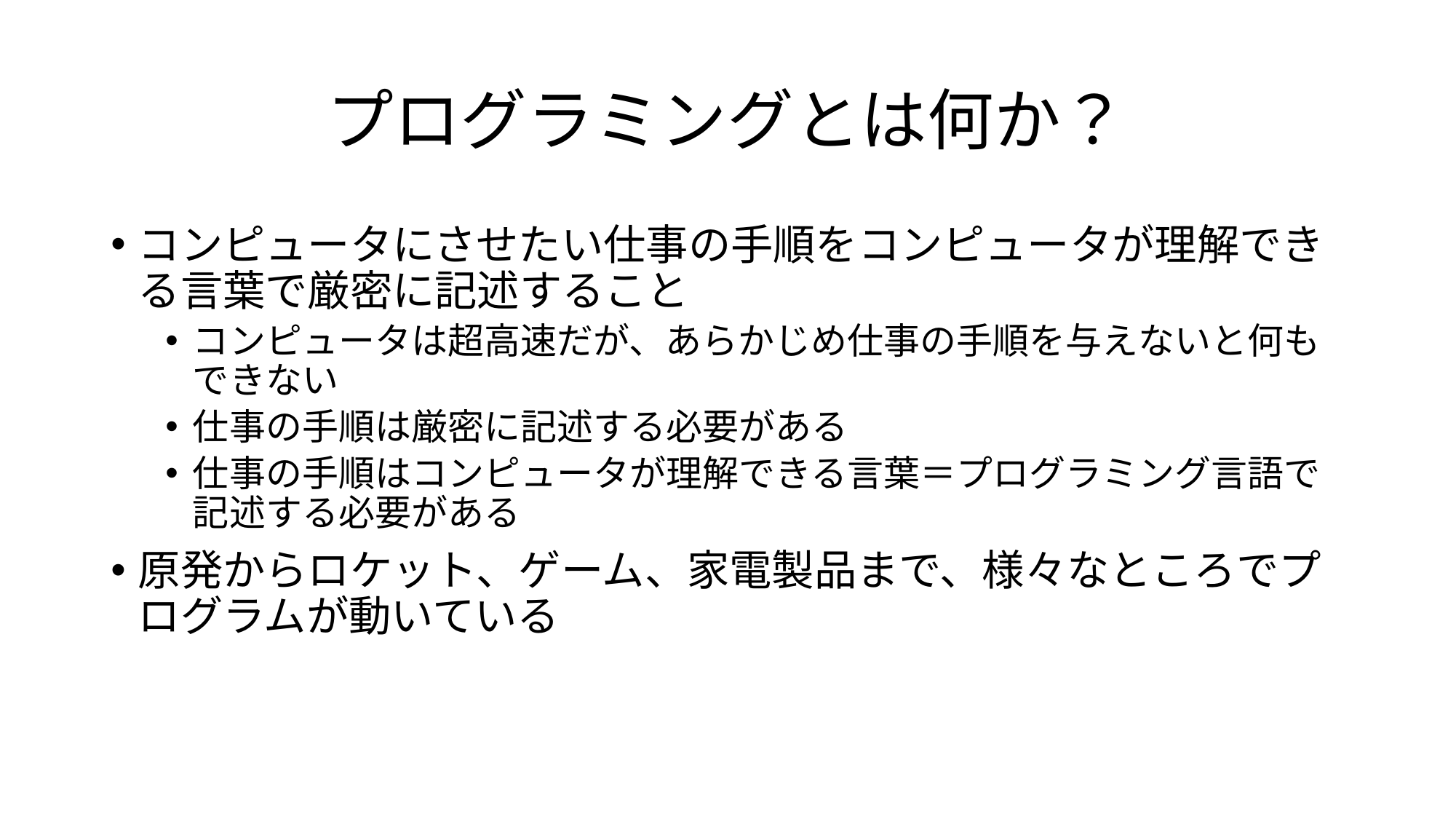

# プログラミングとは何か？
コンピュータにさせたい仕事の手順をコンピュータが理解できる言葉で厳密に記述すること
コンピュータは超高速だが、あらかじめ仕事の手順を与えないと何もできない
仕事の手順は厳密に記述する必要がある
仕事の手順はコンピュータが理解できる言葉＝プログラミング言語で記述する必要がある
原発からロケット、ゲーム、家電製品まで、様々なところでプログラムが動いている